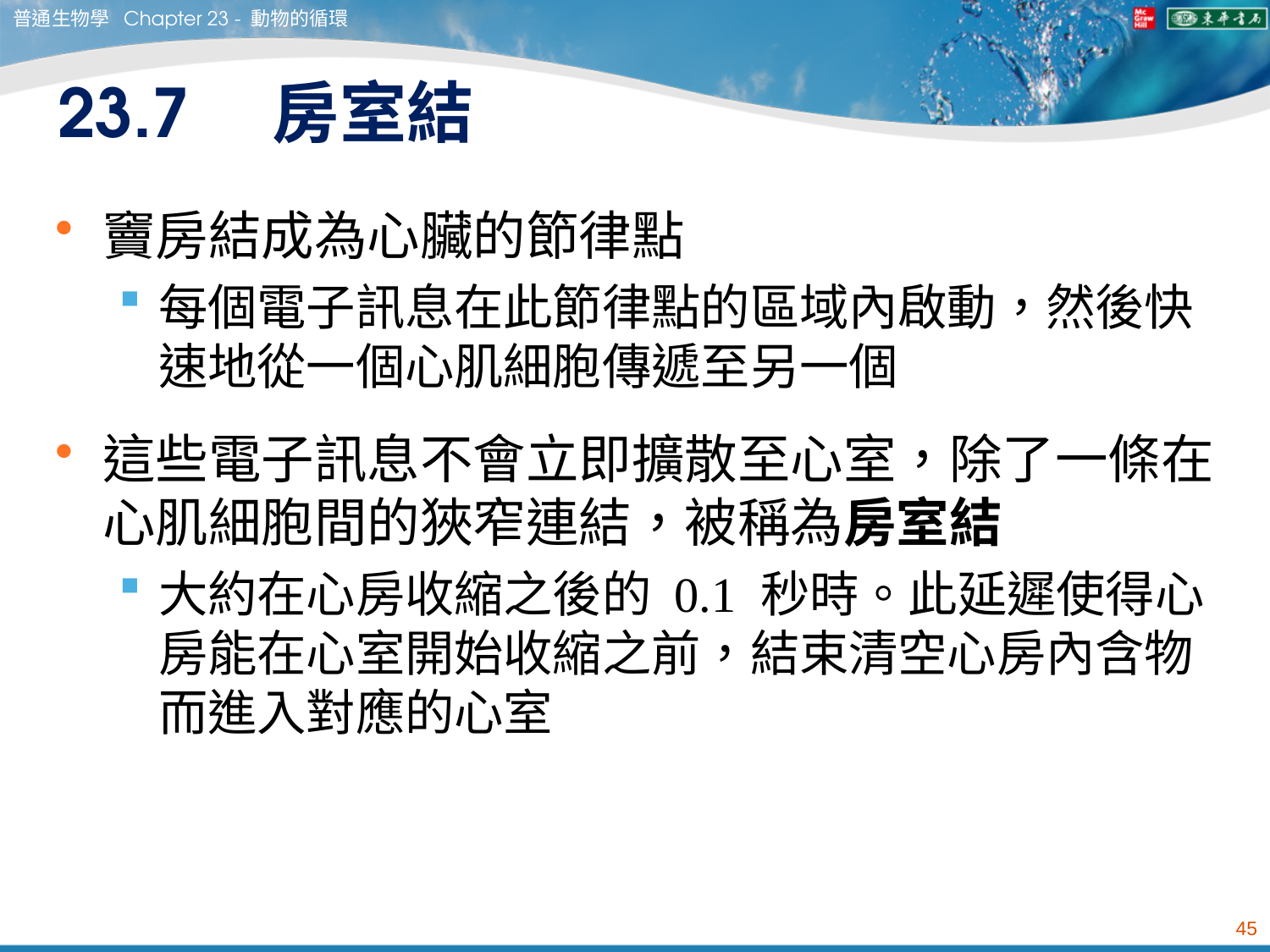

普通生物學  Chapter 23 - 動物的循環
# 23.7　房室結
竇房結成為心臟的節律點
每個電子訊息在此節律點的區域內啟動，然後快速地從一個心肌細胞傳遞至另一個
這些電子訊息不會立即擴散至心室，除了一條在心肌細胞間的狹窄連結，被稱為房室結
大約在心房收縮之後的 0.1 秒時。此延遲使得心房能在心室開始收縮之前，結束清空心房內含物而進入對應的心室
45